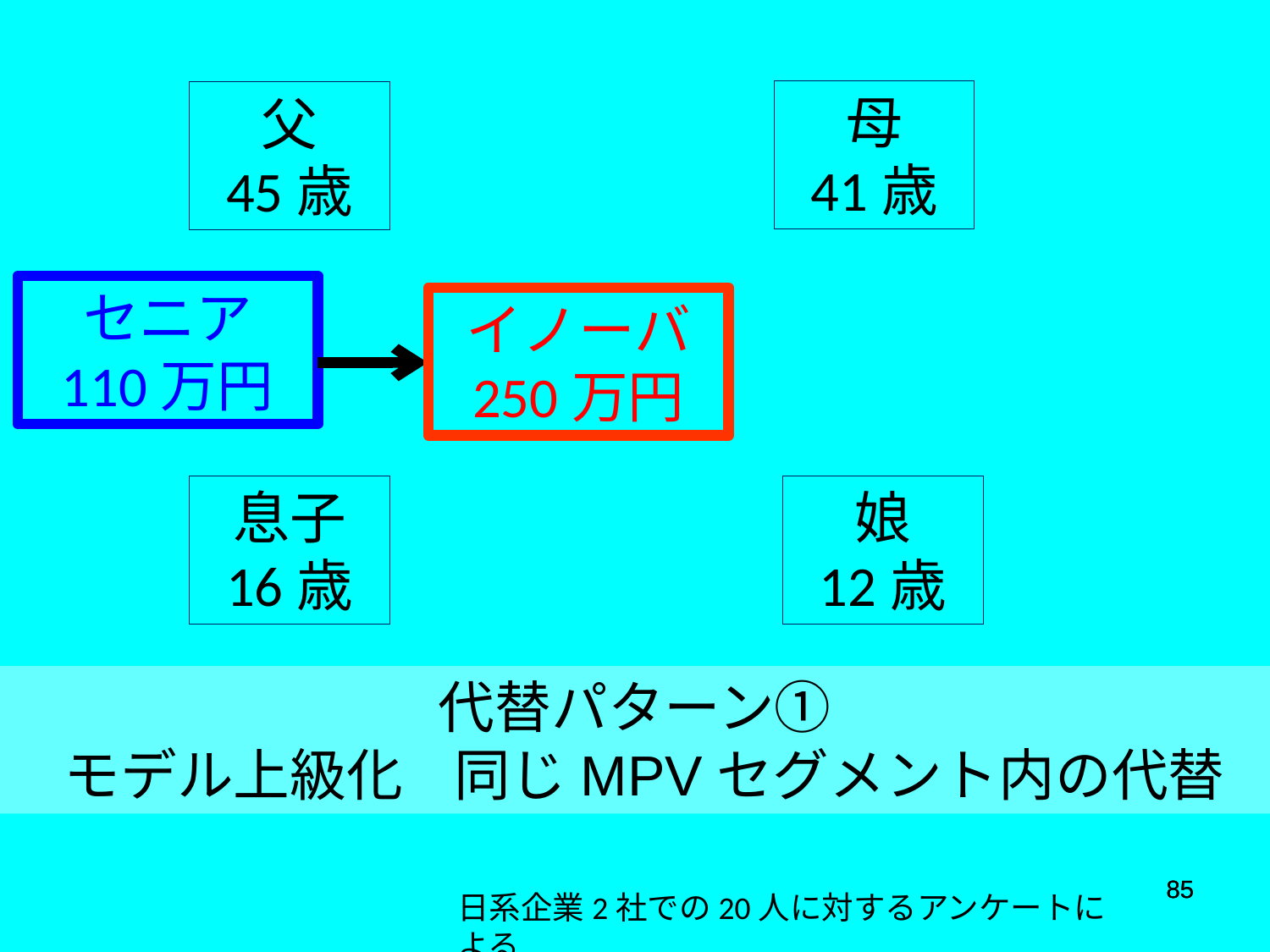

母
41歳
父
45歳
セニア
110万円
イノーバ
250万円
息子
16歳
娘
12歳
代替パターン①
   モデル上級化    同じMPVセグメント内の代替
85
85
85
日系企業2社での20人に対するアンケートによる